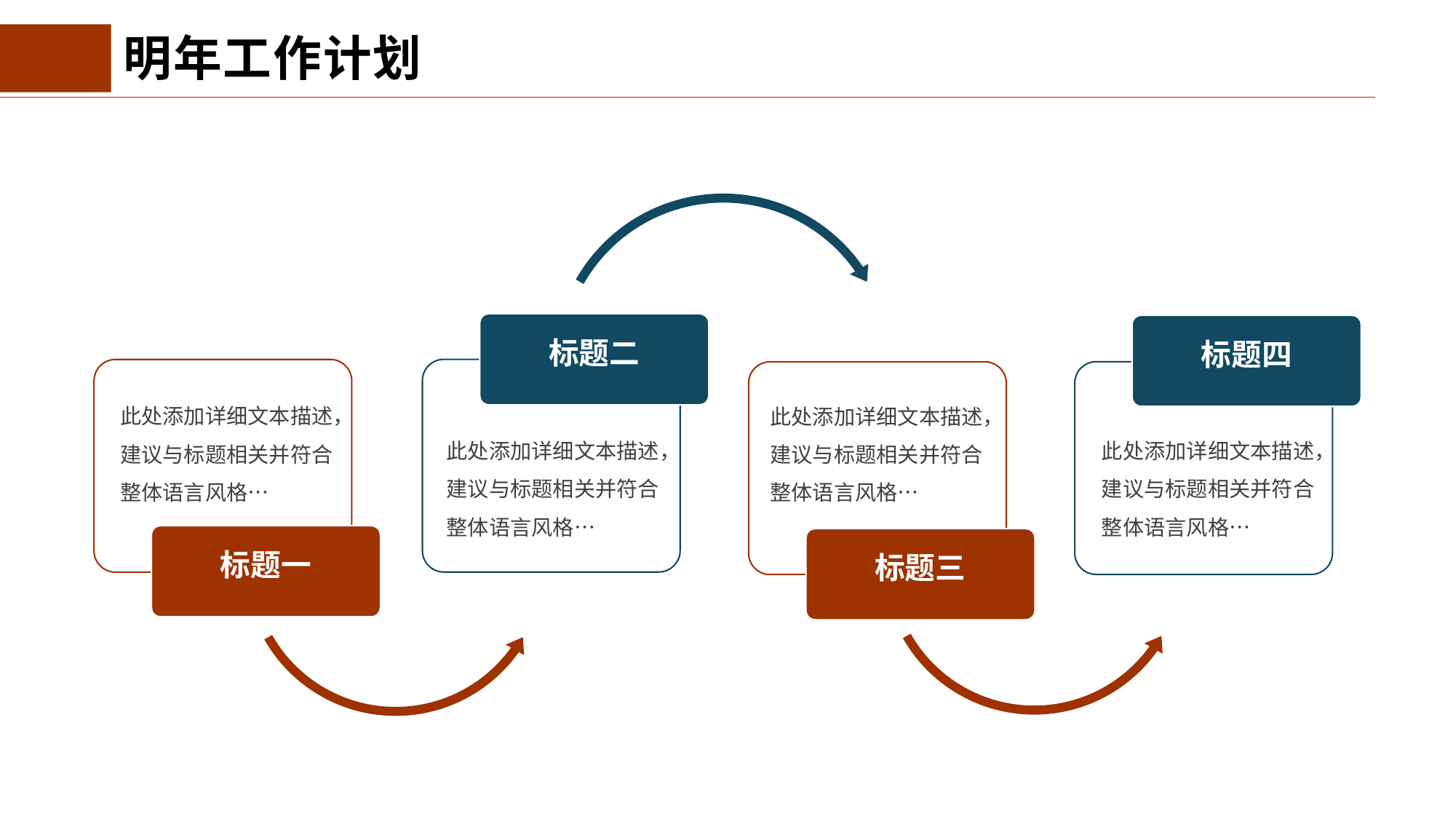

明年工作计划

标题二
标题四

标题一
标题三
此处添加详细文本描述，建议与标题相关并符合整体语言风格…
此处添加详细文本描述，建议与标题相关并符合整体语言风格…
此处添加详细文本描述，建议与标题相关并符合整体语言风格…
此处添加详细文本描述，建议与标题相关并符合整体语言风格…